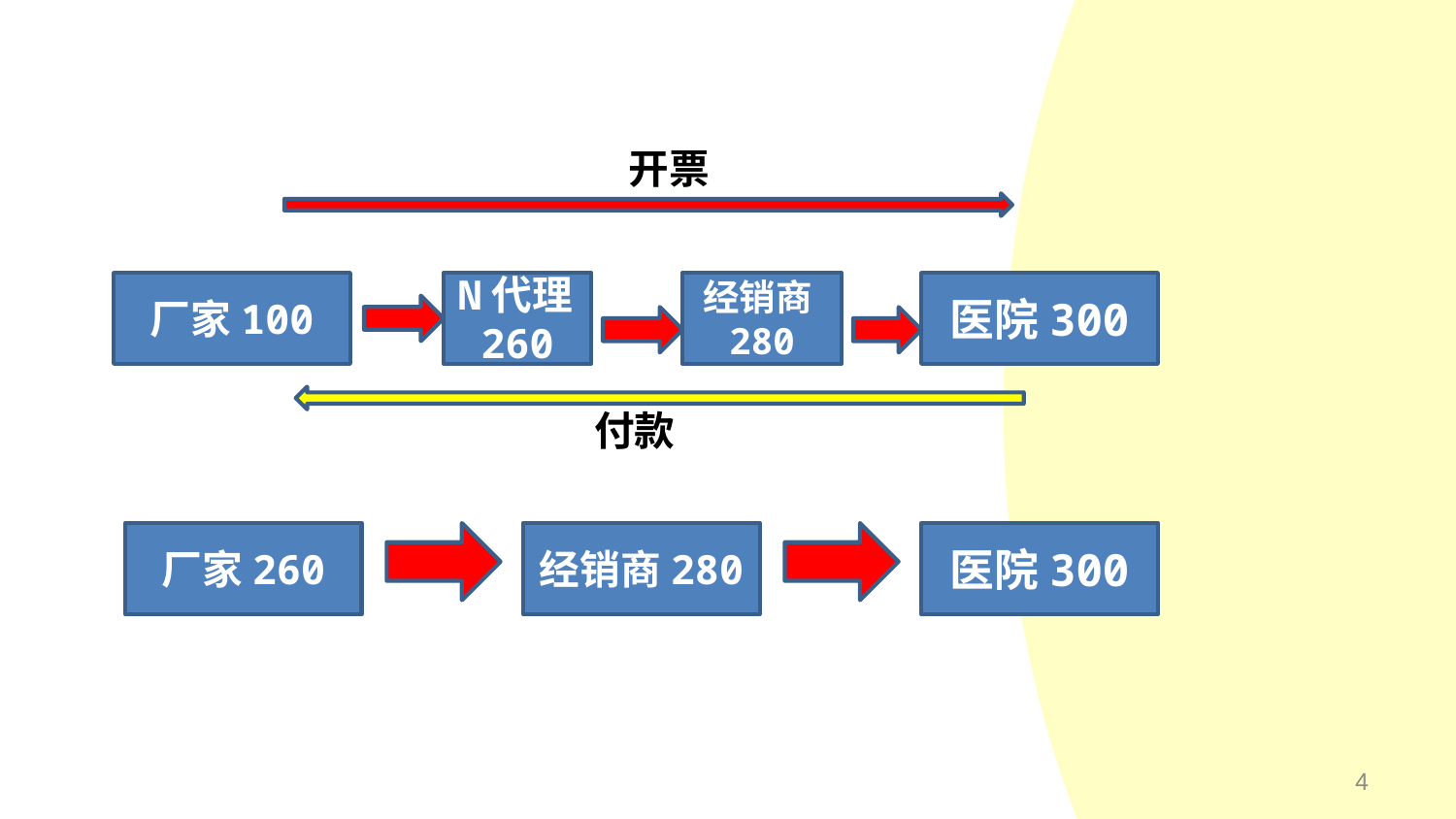

开票

厂家100
N代理260
经销商280
医院300

付款
厂家260

经销商280

医院300
4